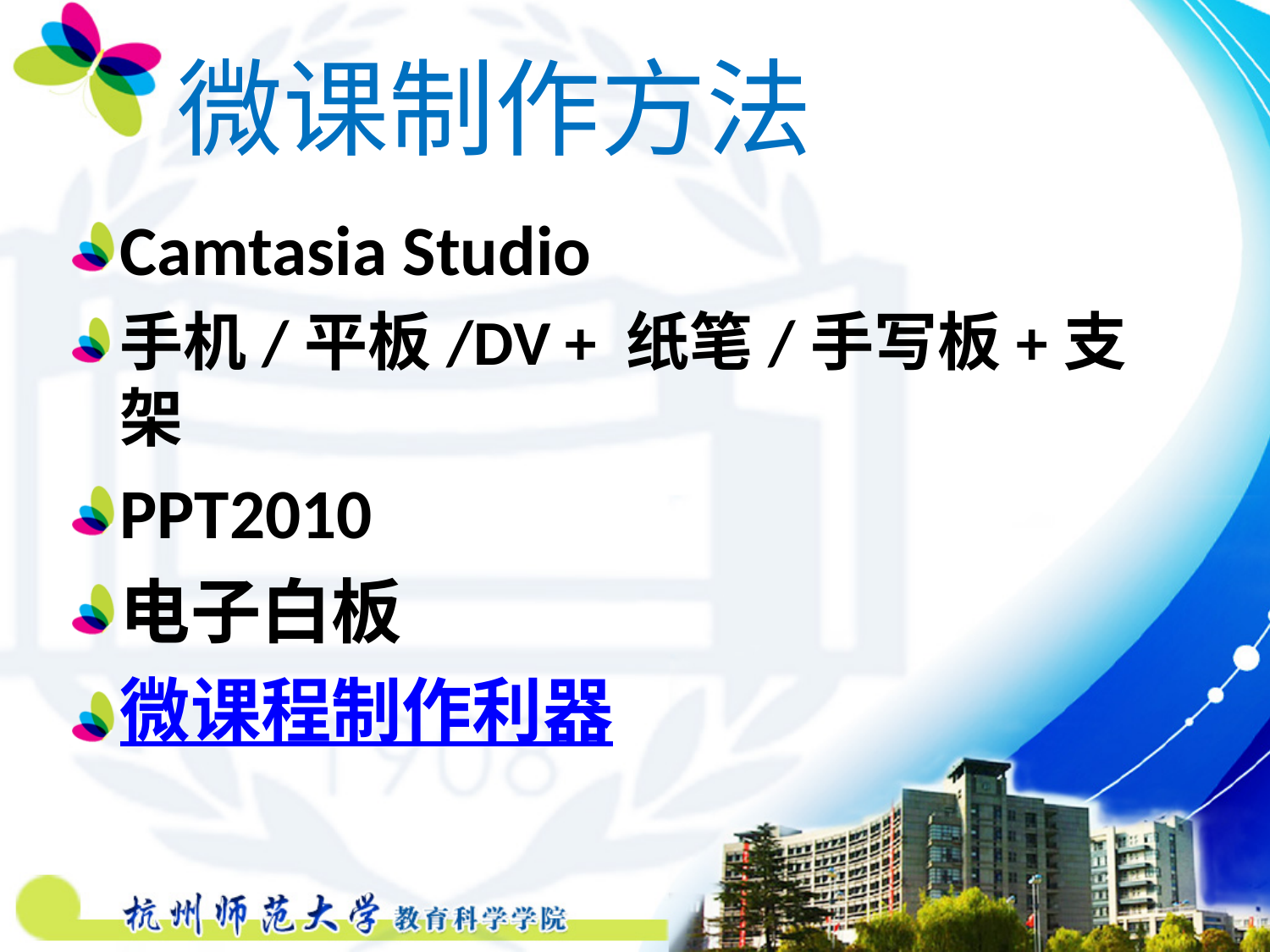

# 微课制作方法
Camtasia Studio
手机/平板/DV + 纸笔/手写板+支架
PPT2010
电子白板
微课程制作利器